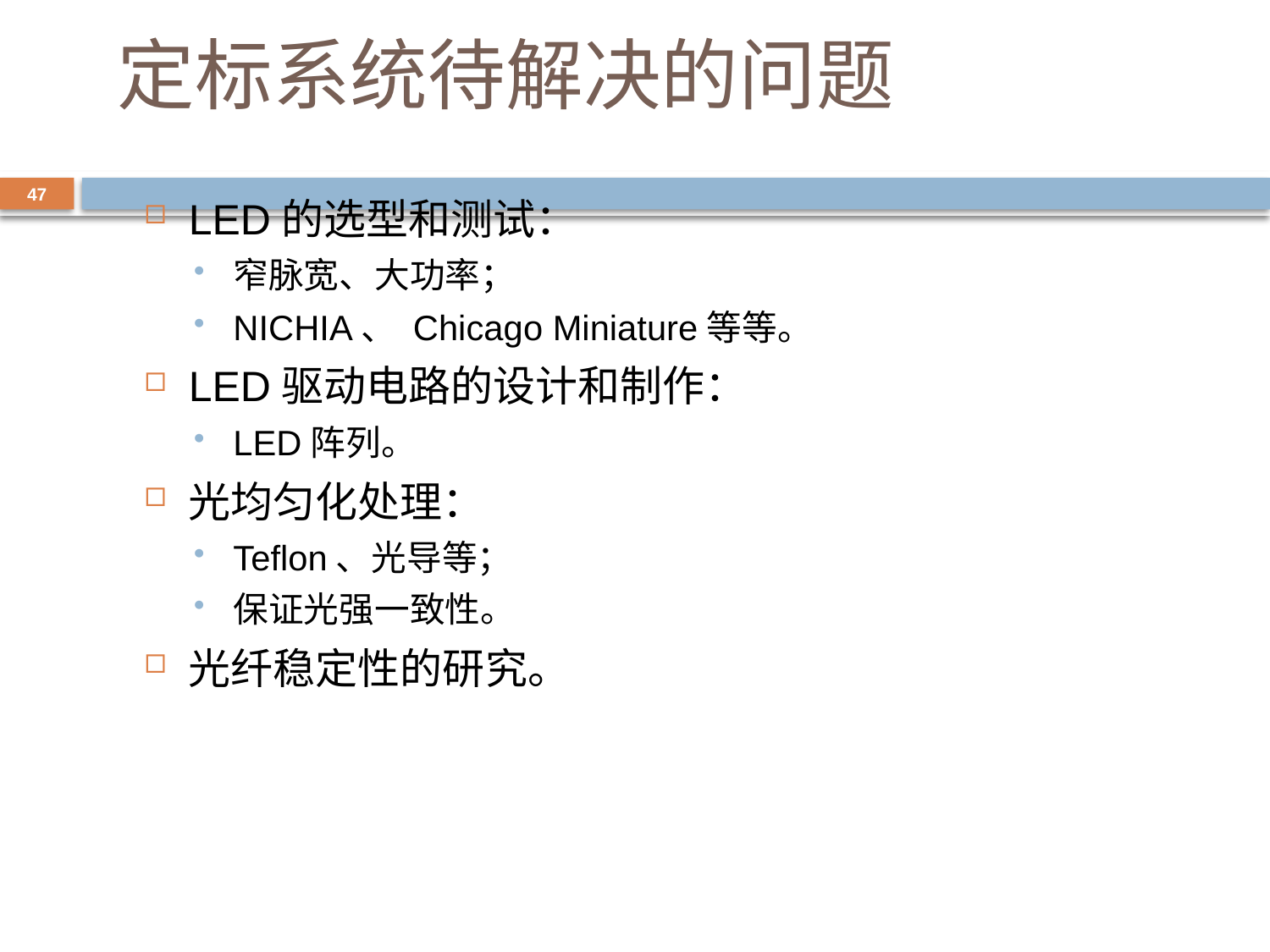

# 定标系统待解决的问题
47
LED的选型和测试：
窄脉宽、大功率；
NICHIA、 Chicago Miniature等等。
LED驱动电路的设计和制作：
LED阵列。
光均匀化处理：
Teflon、光导等；
保证光强一致性。
光纤稳定性的研究。